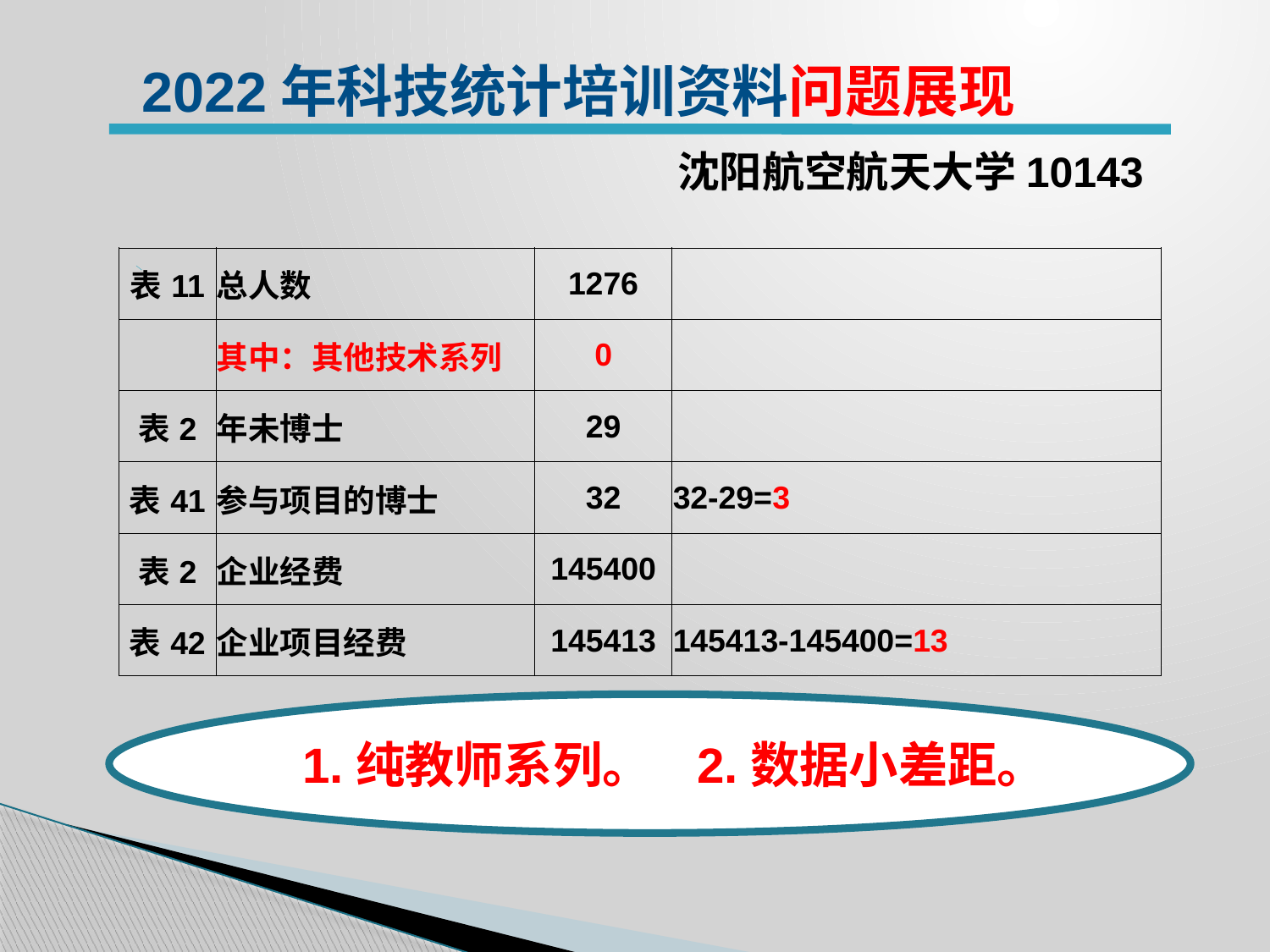

2022年科技统计培训资料问题展现
沈阳航空航天大学10143
| 表11 | 总人数 | 1276 |  |
| --- | --- | --- | --- |
|  | 其中：其他技术系列 | 0 |  |
| 表2 | 年未博士 | 29 |  |
| 表41 | 参与项目的博士 | 32 | 32-29=3 |
| 表2 | 企业经费 | 145400 |  |
| 表42 | 企业项目经费 | 145413 | 145413-145400=13 |
1.纯教师系列。   2.数据小差距。